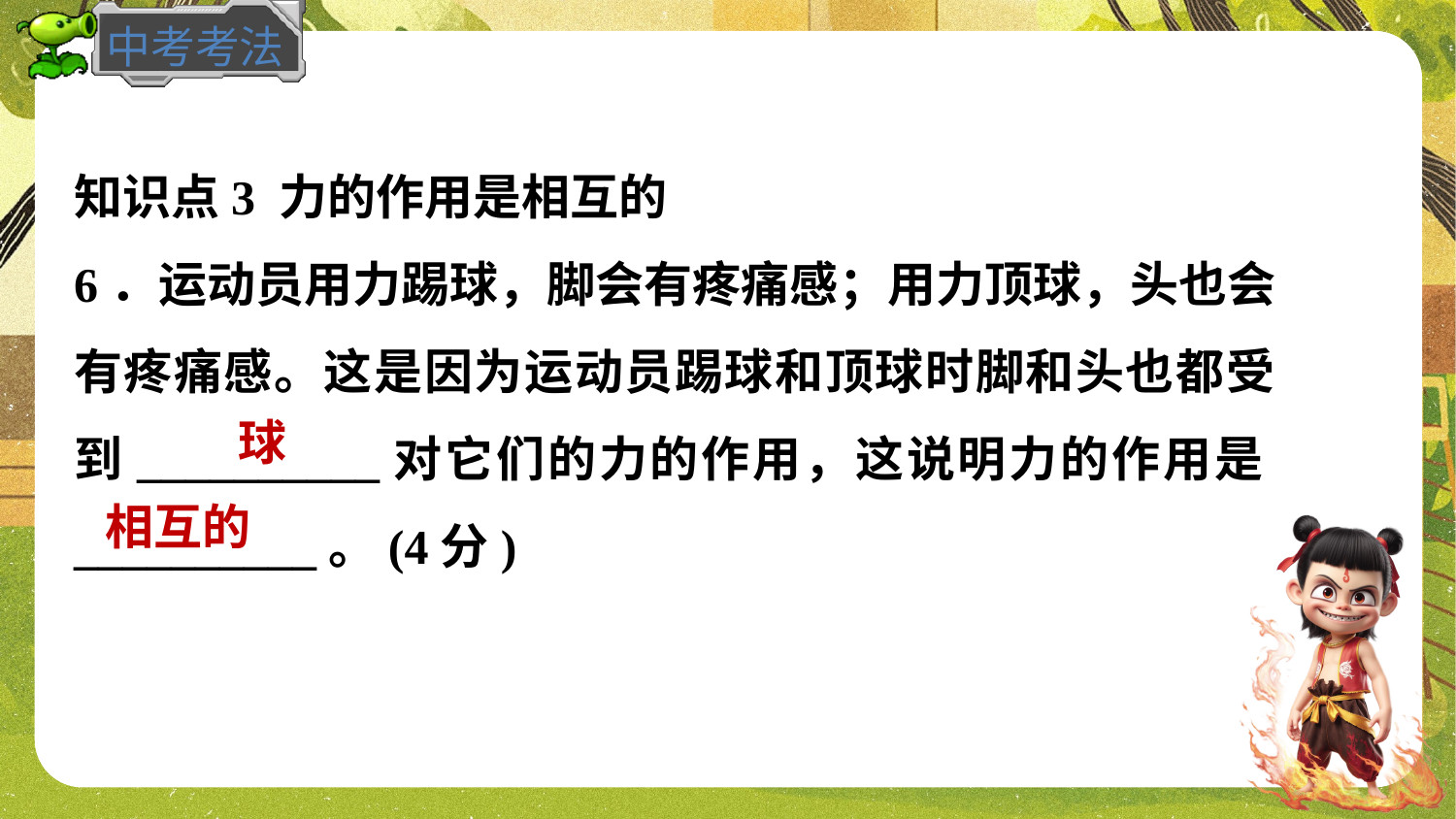

知识点3 力的作用是相互的
6．运动员用力踢球，脚会有疼痛感；用力顶球，头也会有疼痛感。这是因为运动员踢球和顶球时脚和头也都受到__________对它们的力的作用，这说明力的作用是__________。(4分)
球
相互的